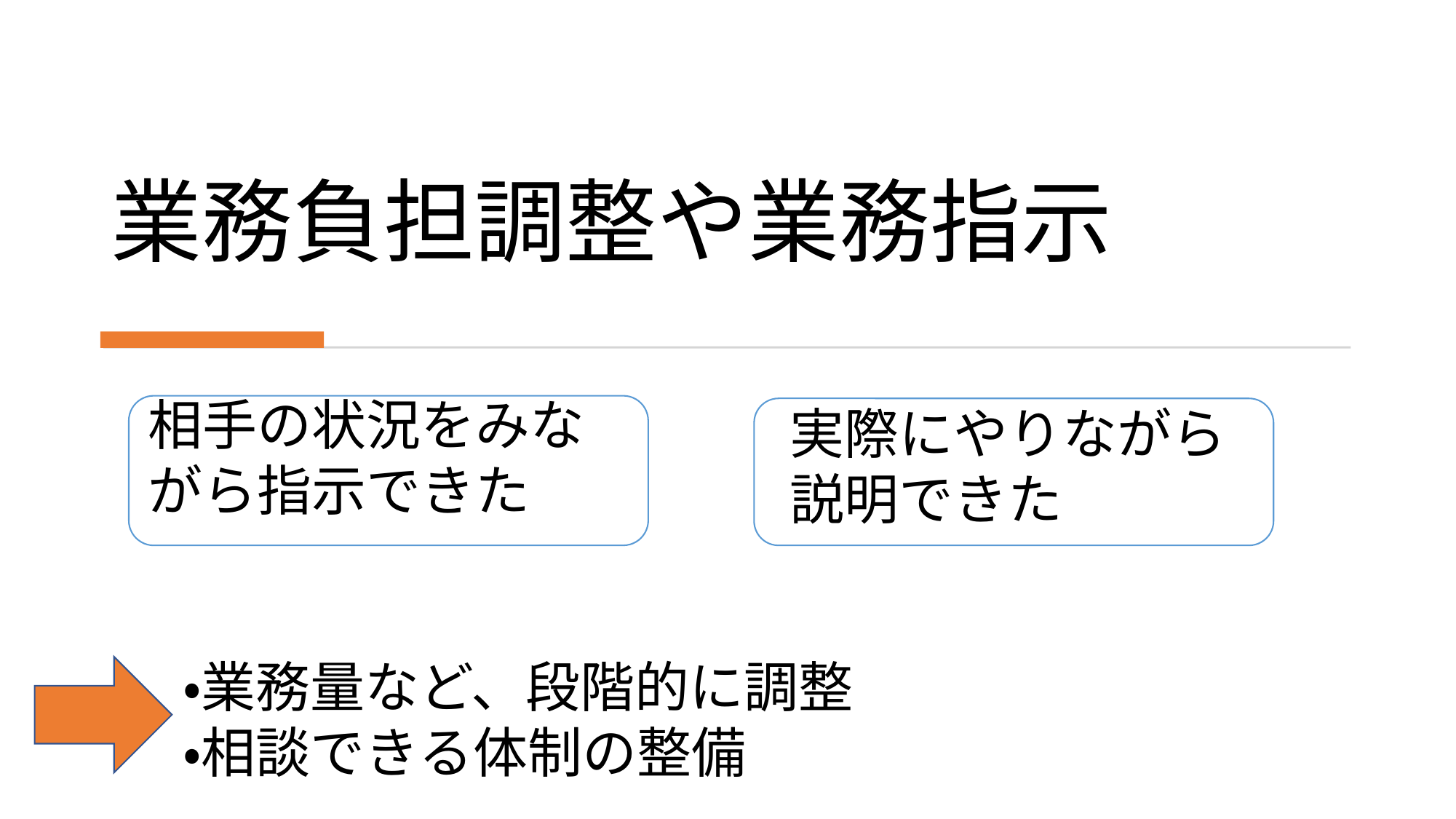

# 業務負担調整や業務指示

相手の状況をみながら指示できた
実際にやりながら説明できた

・業務量など、段階的に調整
・相談できる体制の整備